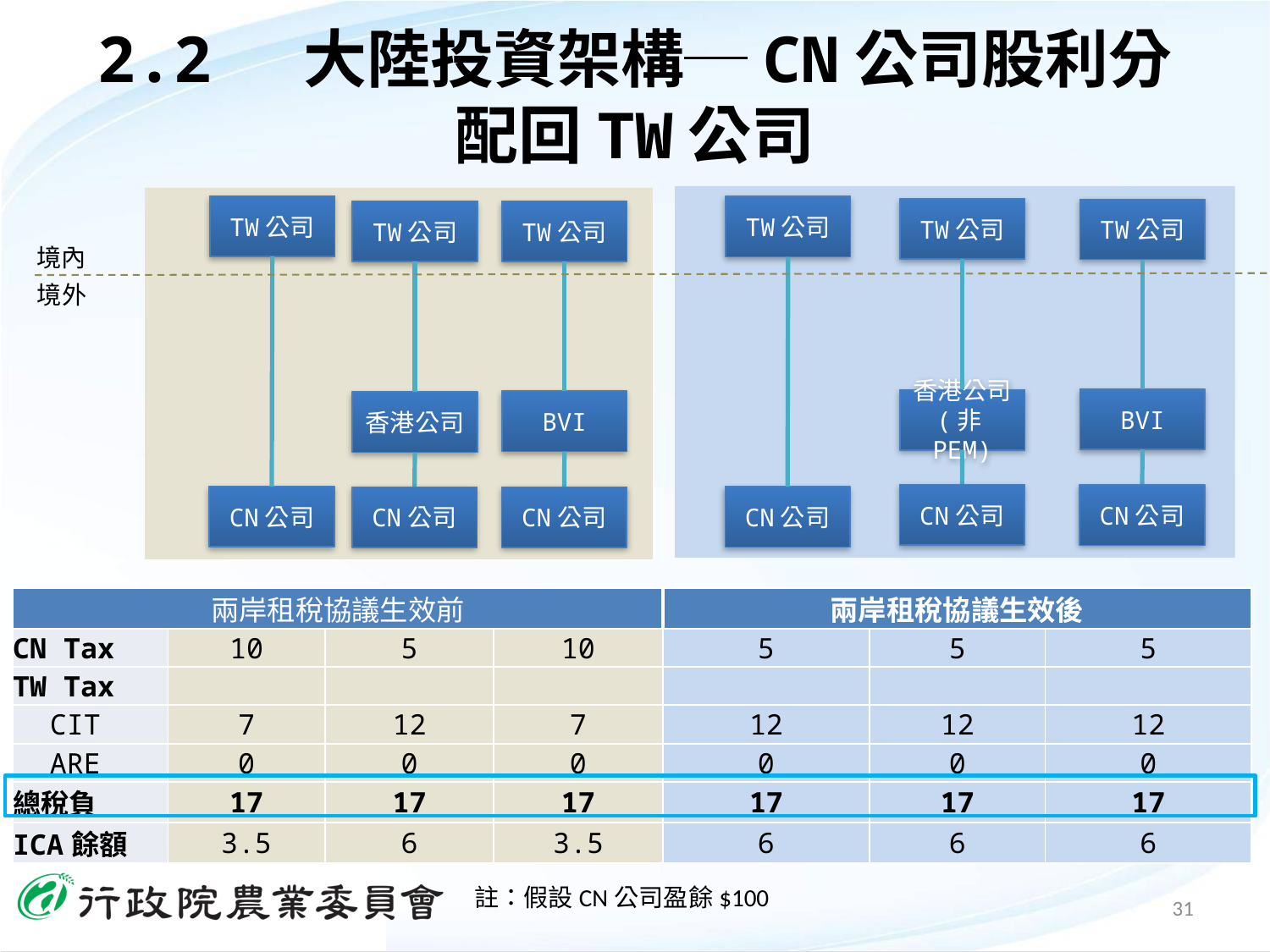

2.2  大陸投資架構─CN公司股利分配回TW公司

TW公司
CN公司
TW公司
CN公司
TW公司
香港公司
(非PEM)
CN公司
TW公司
BVI
CN公司
TW公司
香港公司
CN公司
TW公司
BVI
CN公司
境內
境外

| 兩岸租稅協議生效前 |  |  |  | 兩岸租稅協議生效後 |  |  |
| --- | --- | --- | --- | --- | --- | --- |
| CN Tax | 10 | 5 | 10 | 5 | 5 | 5 |
| TW Tax |  |  |  |  |  |  |
| CIT | 7 | 12 | 7 | 12 | 12 | 12 |
| ARE | 0 | 0 | 0 | 0 | 0 | 0 |
| 總稅負 | 17 | 17 | 17 | 17 | 17 | 17 |
| ICA餘額 | 3.5 | 6 | 3.5 | 6 | 6 | 6 |

註：假設CN公司盈餘$100
31